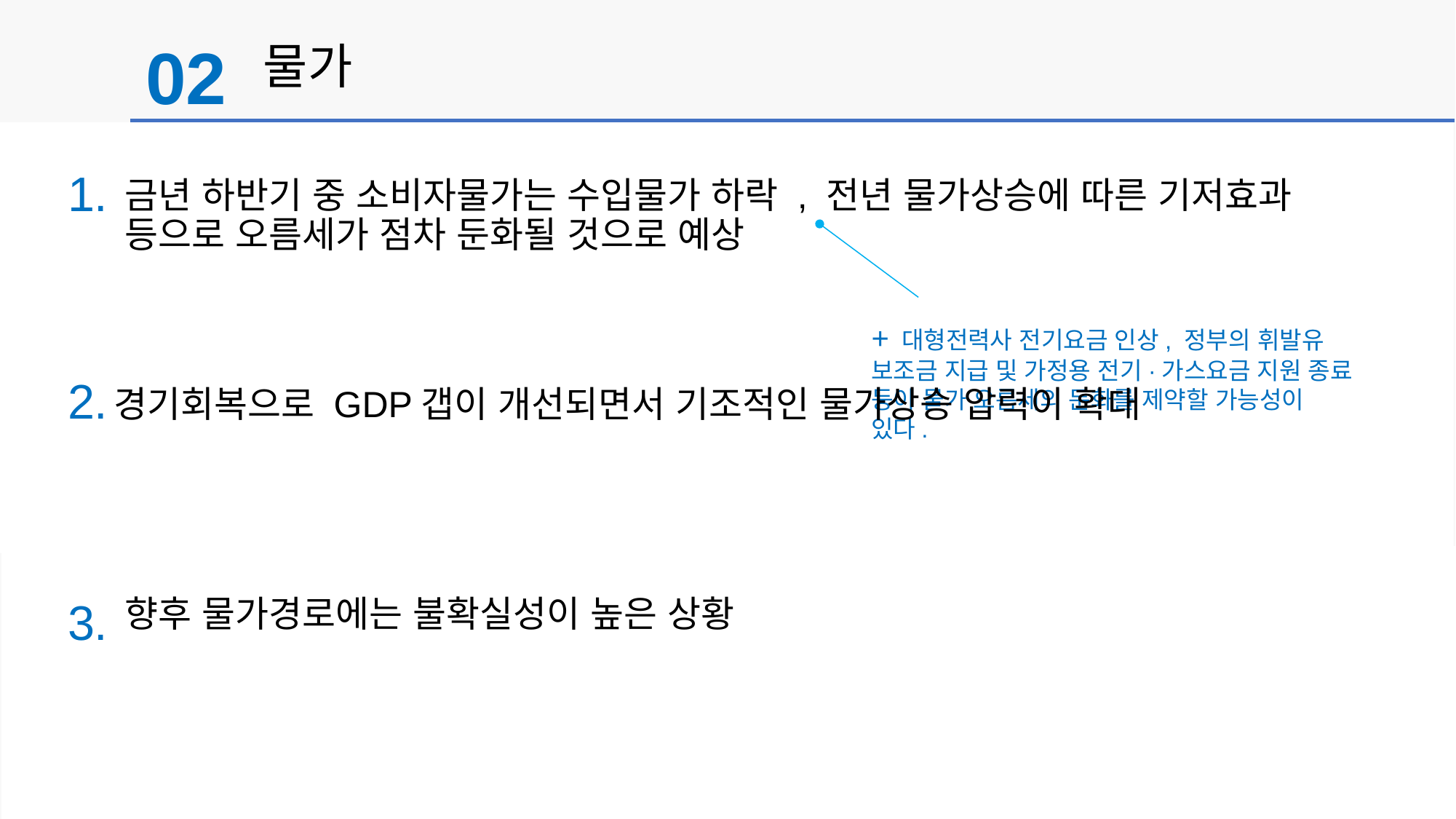

02
물가

1.
금년 하반기 중 소비자물가는 수입물가 하락 , 전년 물가상승에 따른 기저효과 등으로 오름세가 점차 둔화될 것으로 예상

경기회복으로 GDP갭이 개선되면서 기조적인 물가상승 압력이 확대
+ 대형전력사 전기요금 인상, 정부의 휘발유 보조금 지급 및 가정용 전기·가스요금 지원 종료 등이 물가 오름세의 둔화를 제약할 가능성이 있다.

2.
향후 물가경로에는 불확실성이 높은 상황

3.
>>